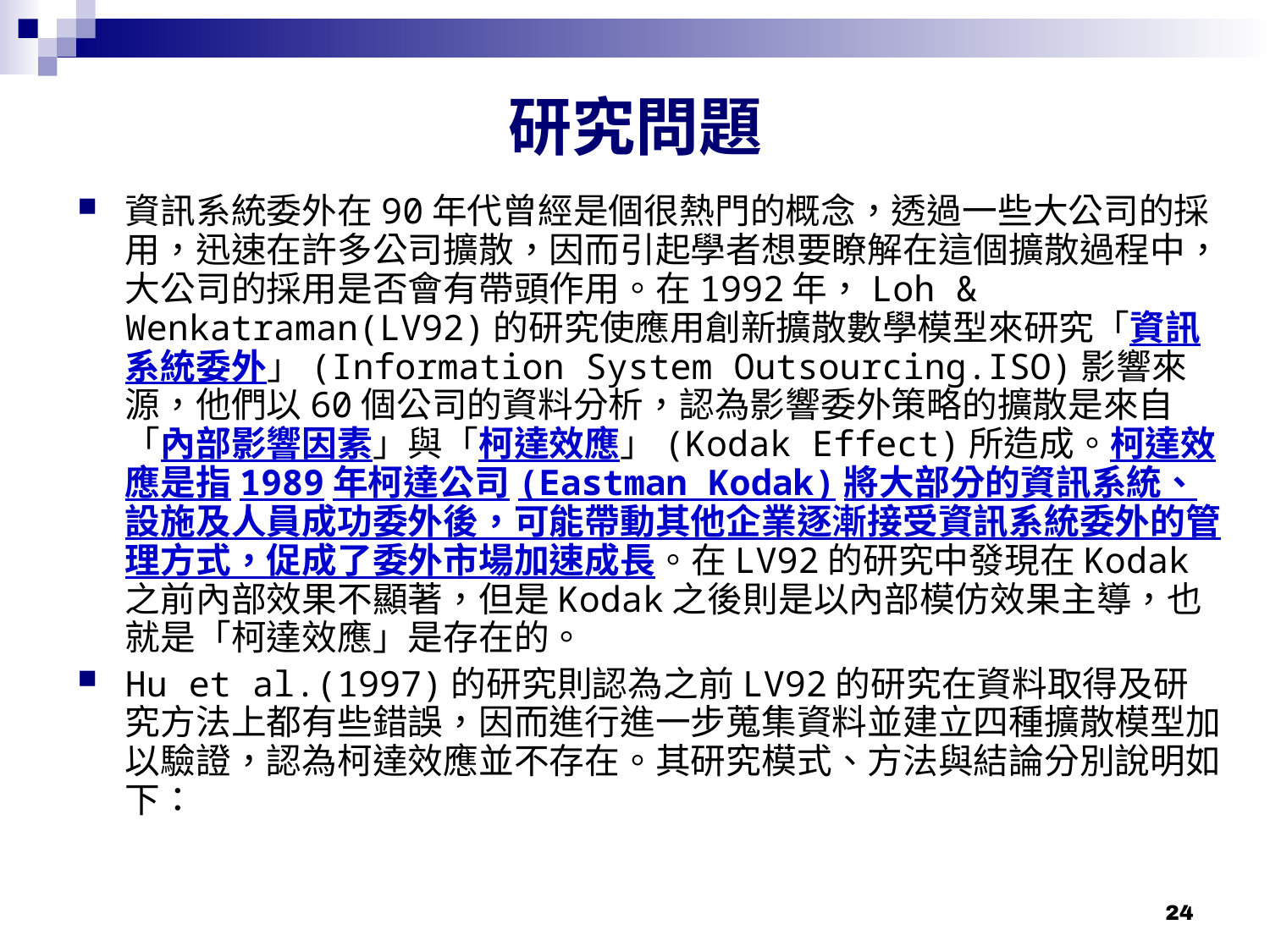

# 研究問題
資訊系統委外在90年代曾經是個很熱門的概念，透過一些大公司的採用，迅速在許多公司擴散，因而引起學者想要瞭解在這個擴散過程中，大公司的採用是否會有帶頭作用。在1992年，Loh & Wenkatraman(LV92)的研究使應用創新擴散數學模型來研究「資訊系統委外」(Information System Outsourcing.ISO)影響來源，他們以60個公司的資料分析，認為影響委外策略的擴散是來自「內部影響因素」與「柯達效應」(Kodak Effect)所造成。柯達效應是指1989年柯達公司(Eastman Kodak)將大部分的資訊系統、設施及人員成功委外後，可能帶動其他企業逐漸接受資訊系統委外的管理方式，促成了委外市場加速成長。在LV92的研究中發現在Kodak之前內部效果不顯著，但是Kodak之後則是以內部模仿效果主導，也就是「柯達效應」是存在的。
Hu et al.(1997)的研究則認為之前LV92的研究在資料取得及研究方法上都有些錯誤，因而進行進一步蒐集資料並建立四種擴散模型加以驗證，認為柯達效應並不存在。其研究模式、方法與結論分別說明如下：

24